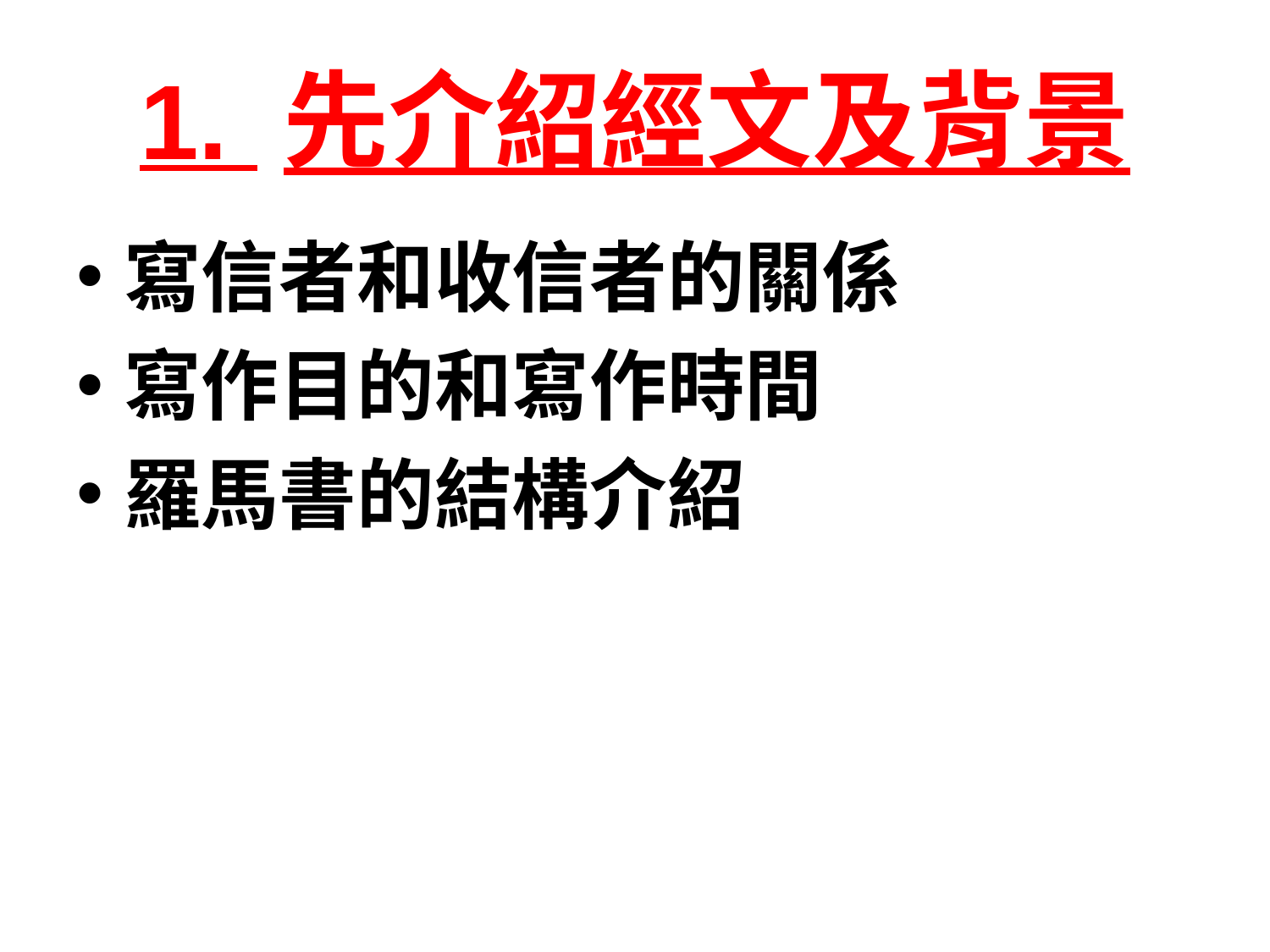

# 1. 先介紹經文及背景
寫信者和收信者的關係
寫作目的和寫作時間
羅馬書的結構介紹